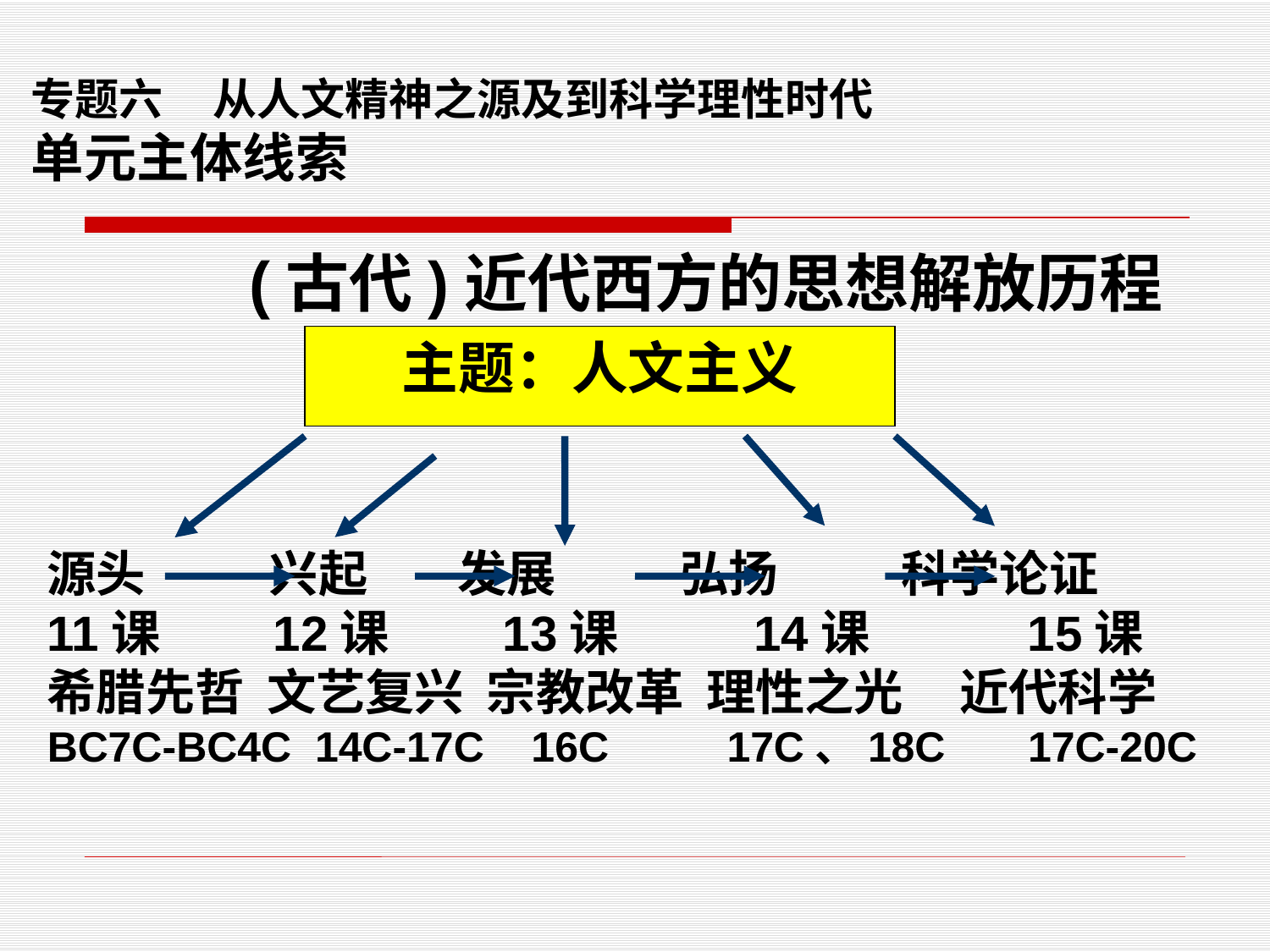

# 专题六     从人文精神之源及到科学理性时代 单元主体线索
 (古代)近代西方的思想解放历程
主题：人文主义

源头           兴起        发展           弘扬           科学论证
11课         12课         13课           14课             15课
希腊先哲  文艺复兴  宗教改革  理性之光     近代科学
BC7C-BC4C  14C-17C    16C          17C、18C       17C-20C